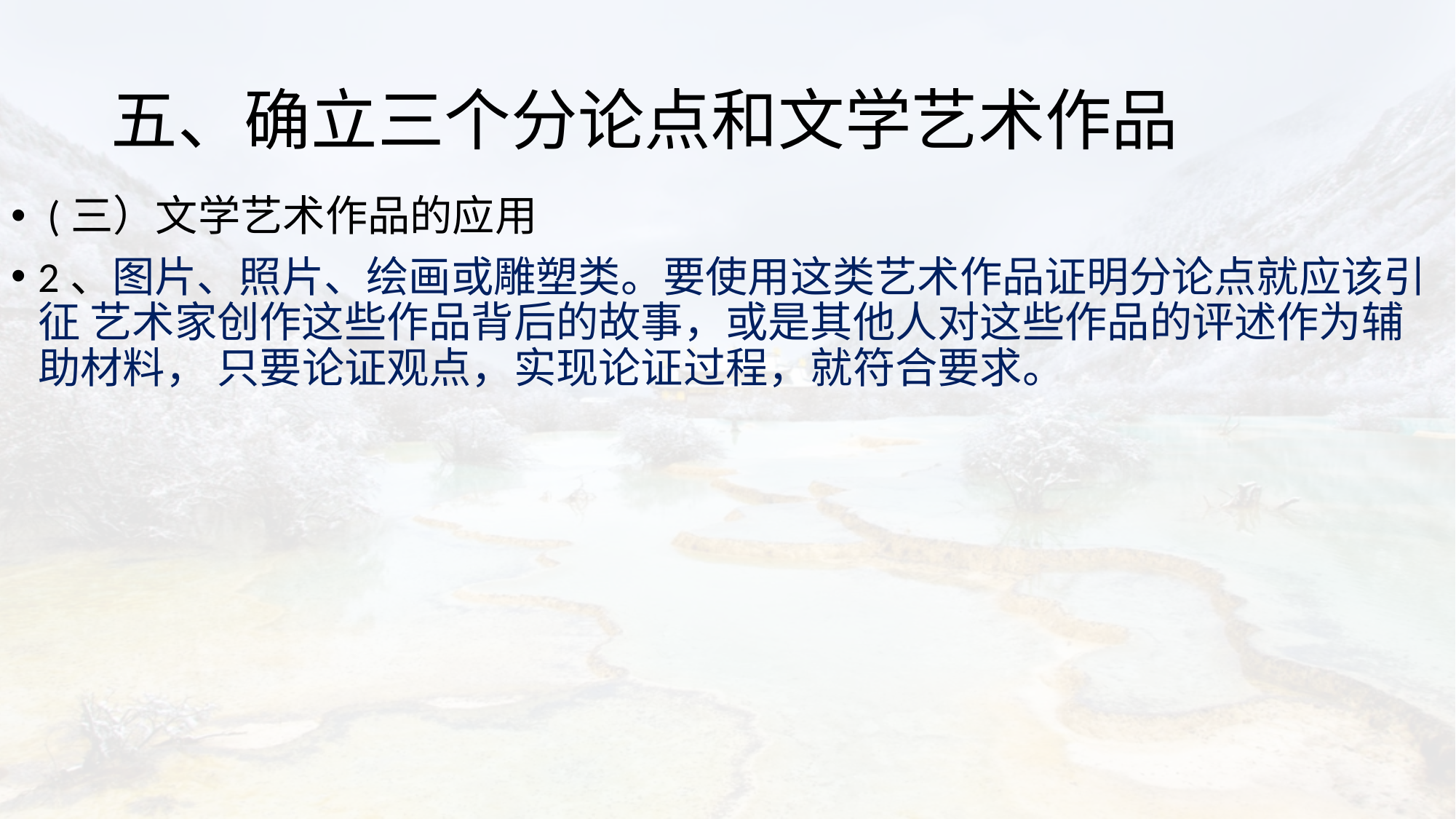

# 五、确立三个分论点和文学艺术作品
 (三）文学艺术作品的应用
2、图片、照片、绘画或雕塑类。要使用这类艺术作品证明分论点就应该引征 艺术家创作这些作品背后的故事，或是其他人对这些作品的评述作为辅助材料， 只要论证观点，实现论证过程，就符合要求。